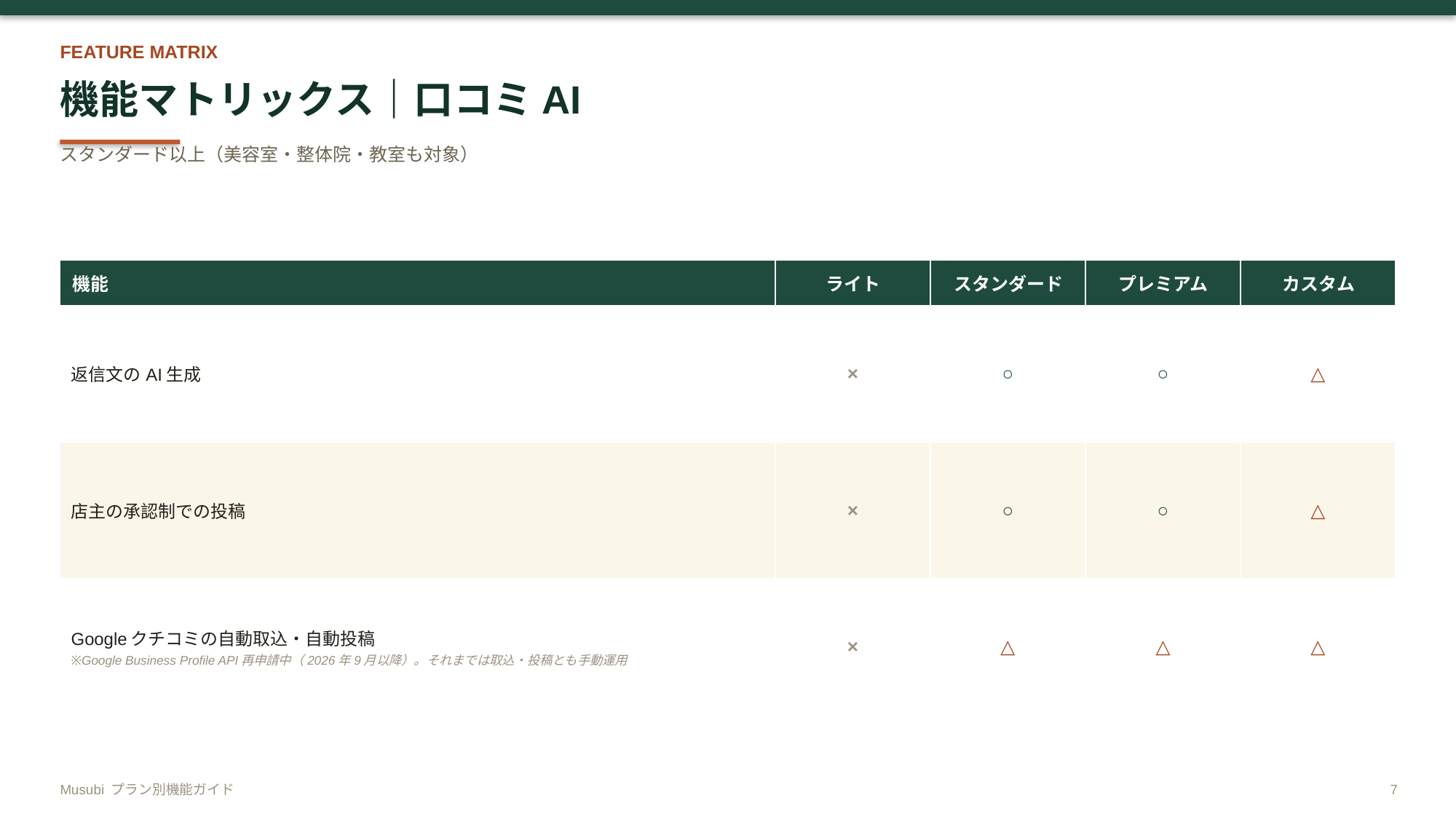

FEATURE MATRIX
機能マトリックス｜口コミAI

スタンダード以上（美容室・整体院・教室も対象）
| 機能 | ライト | スタンダード | プレミアム | カスタム |
| --- | --- | --- | --- | --- |
| 返信文のAI生成 | × | ○ | ○ | △ |
| 店主の承認制での投稿 | × | ○ | ○ | △ |
| Googleクチコミの自動取込・自動投稿 ※Google Business Profile API再申請中（2026年9月以降）。それまでは取込・投稿とも手動運用 | × | △ | △ | △ |
Musubi プラン別機能ガイド
7